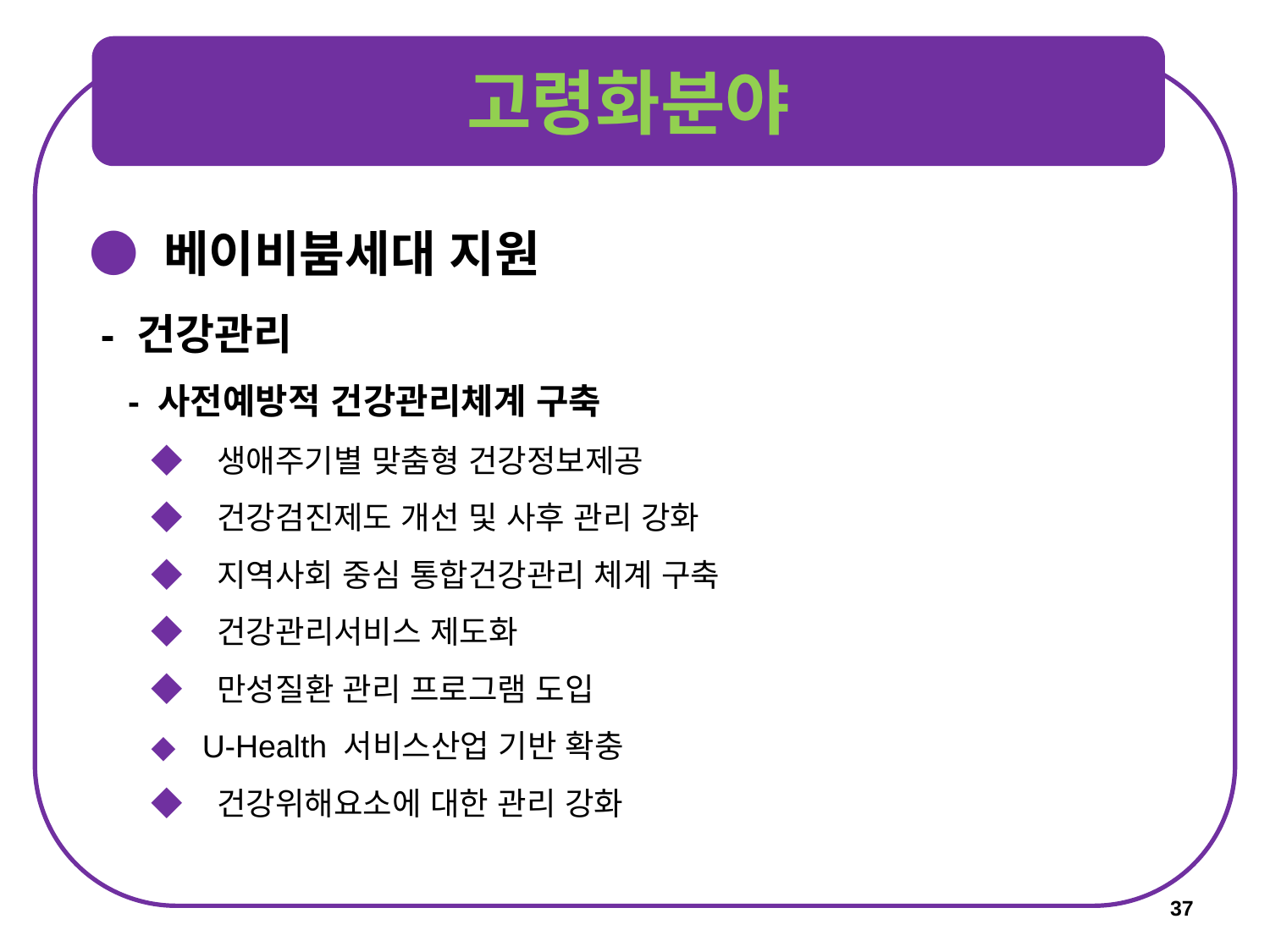

고령화분야

● 베이비붐세대 지원
 - 건강관리
    - 사전예방적 건강관리체계 구축
       ◆   생애주기별 맞춤형 건강정보제공
       ◆   건강검진제도 개선 및 사후 관리 강화
       ◆   지역사회 중심 통합건강관리 체계 구축
       ◆   건강관리서비스 제도화
       ◆   만성질환 관리 프로그램 도입
       ◆   U-Health 서비스산업 기반 확충
       ◆   건강위해요소에 대한 관리 강화

37